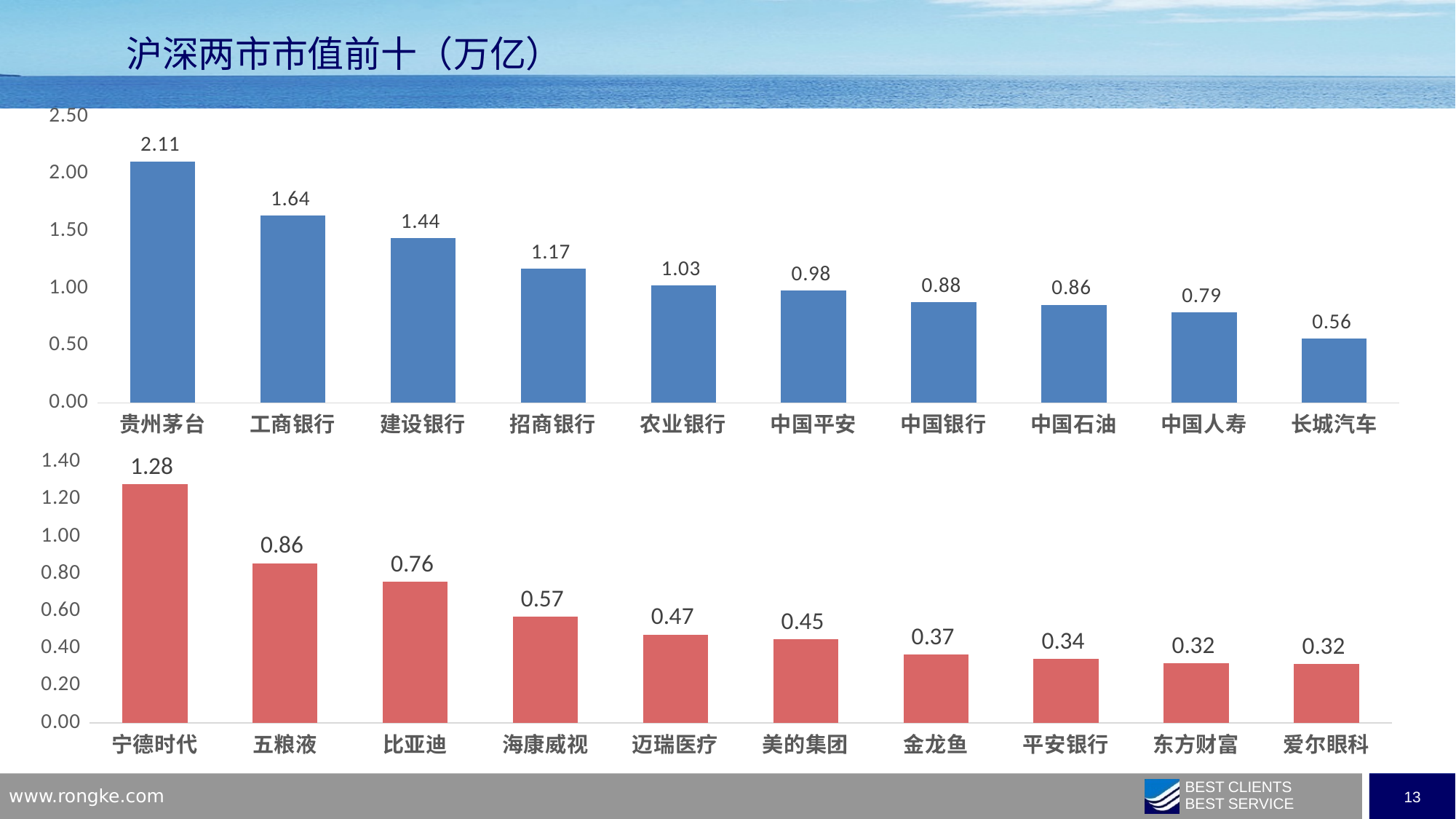

沪深两市市值前十（万亿）

### Chart

| Category |  |
|---|---|
| 贵州茅台 | 2.10914354 |
| 工商银行 | 1.63590472 |
| 建设银行 | 1.44006323 |
| 招商银行 | 1.17272282 |
| 农业银行 | 1.02545029 |
| 中国平安 | 0.98110056 |
| 中国银行 | 0.8802194999999999 |
| 中国石油 | 0.8565381799999999 |
| 中国人寿 | 0.79141174 |
| 长城汽车 | 0.55870678 |

### Chart

| Category |  |
|---|---|
| 宁德时代 | 1.2818858899999999 |
| 五粮液 | 0.85686497 |
| 比亚迪 | 0.7573731300000001 |
| 海康威视 | 0.56948417 |
| 迈瑞医疗 | 0.47454509 |
| 美的集团 | 0.44780733 |
| 金龙鱼 | 0.36704175 |
| 平安银行 | 0.34329069 |
| 东方财富 | 0.32092547 |
| 爱尔眼科 | 0.31730399000000004 |